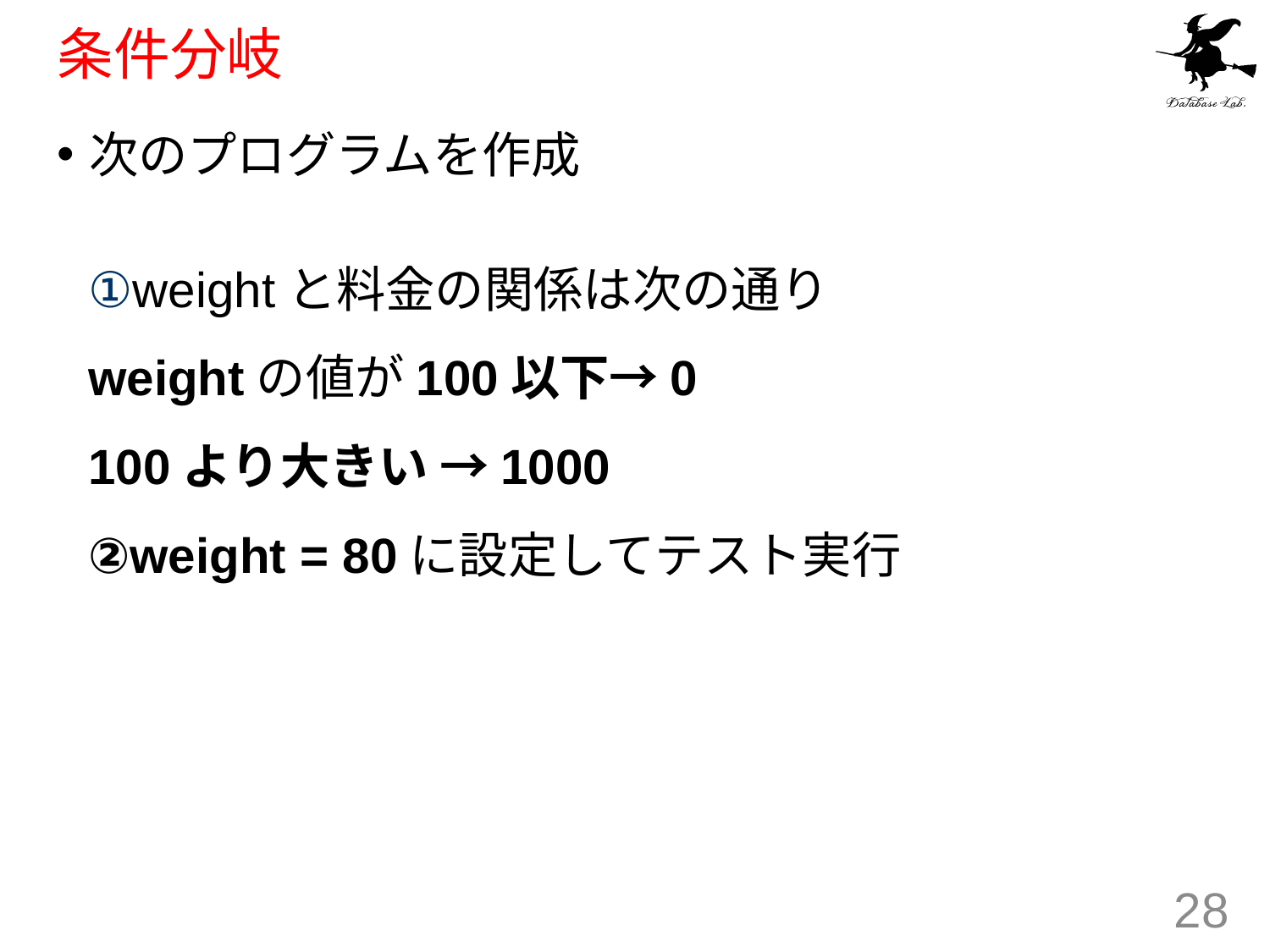

# 条件分岐
次のプログラムを作成
①weightと料金の関係は次の通り
weightの値が100以下→0
100より大きい →1000
②weight = 80に設定してテスト実行
28